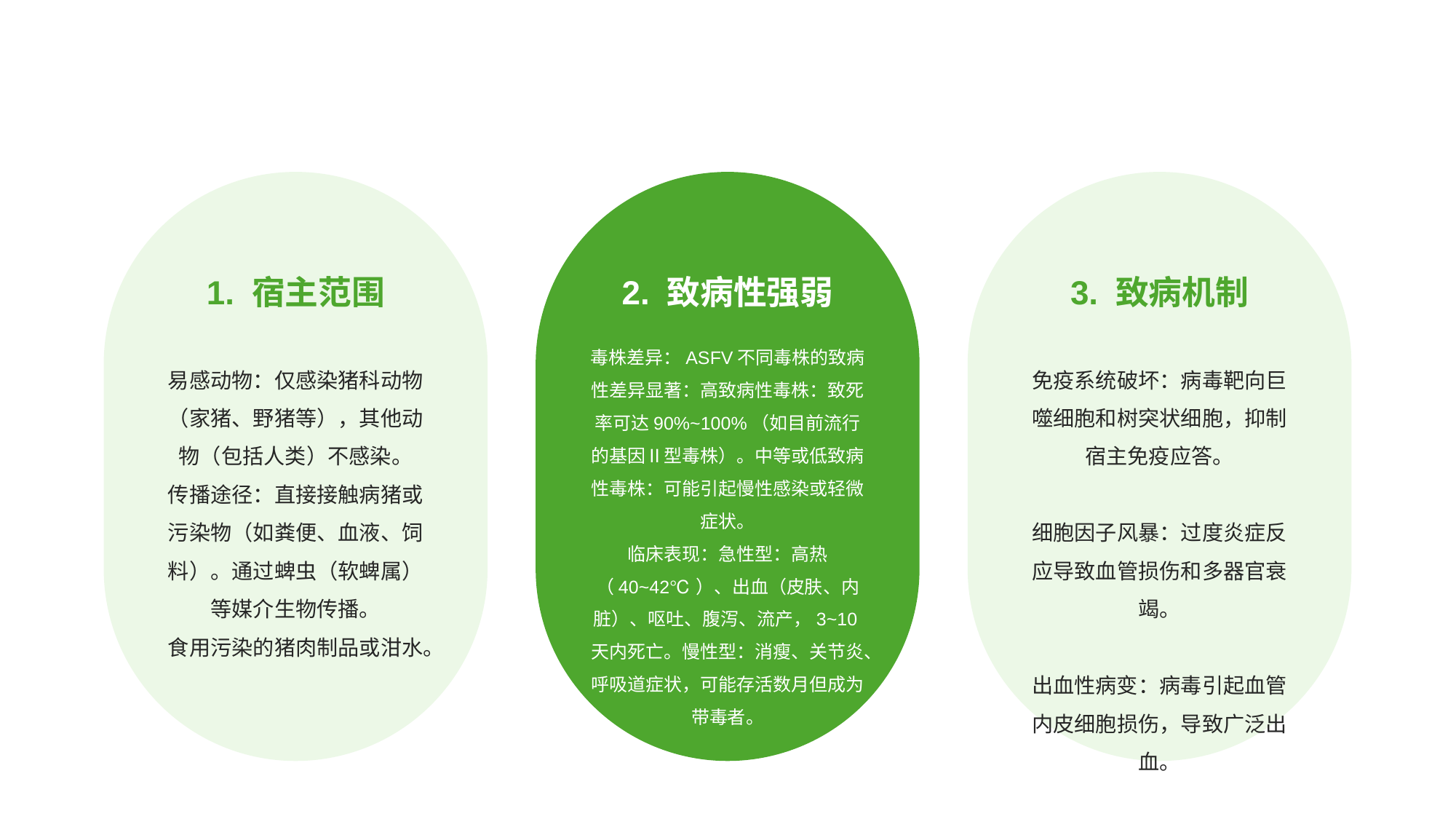

1. 宿主范围
2. 致病性强弱
3. 致病机制
毒株差异：ASFV不同毒株的致病性差异显著：高致病性毒株：致死率可达90%~100%（如目前流行的基因Ⅱ型毒株）。中等或低致病性毒株：可能引起慢性感染或轻微症状。
临床表现：急性型：高热（40~42℃）、出血（皮肤、内脏）、呕吐、腹泻、流产，3~10天内死亡。慢性型：消瘦、关节炎、呼吸道症状，可能存活数月但成为带毒者。
易感动物：仅感染猪科动物（家猪、野猪等），其他动物（包括人类）不感染。
传播途径：直接接触病猪或污染物（如粪便、血液、饲料）。通过蜱虫（软蜱属）等媒介生物传播。
食用污染的猪肉制品或泔水。
免疫系统破坏：病毒靶向巨噬细胞和树突状细胞，抑制宿主免疫应答。

细胞因子风暴：过度炎症反应导致血管损伤和多器官衰竭。

出血性病变：病毒引起血管内皮细胞损伤，导致广泛出血。